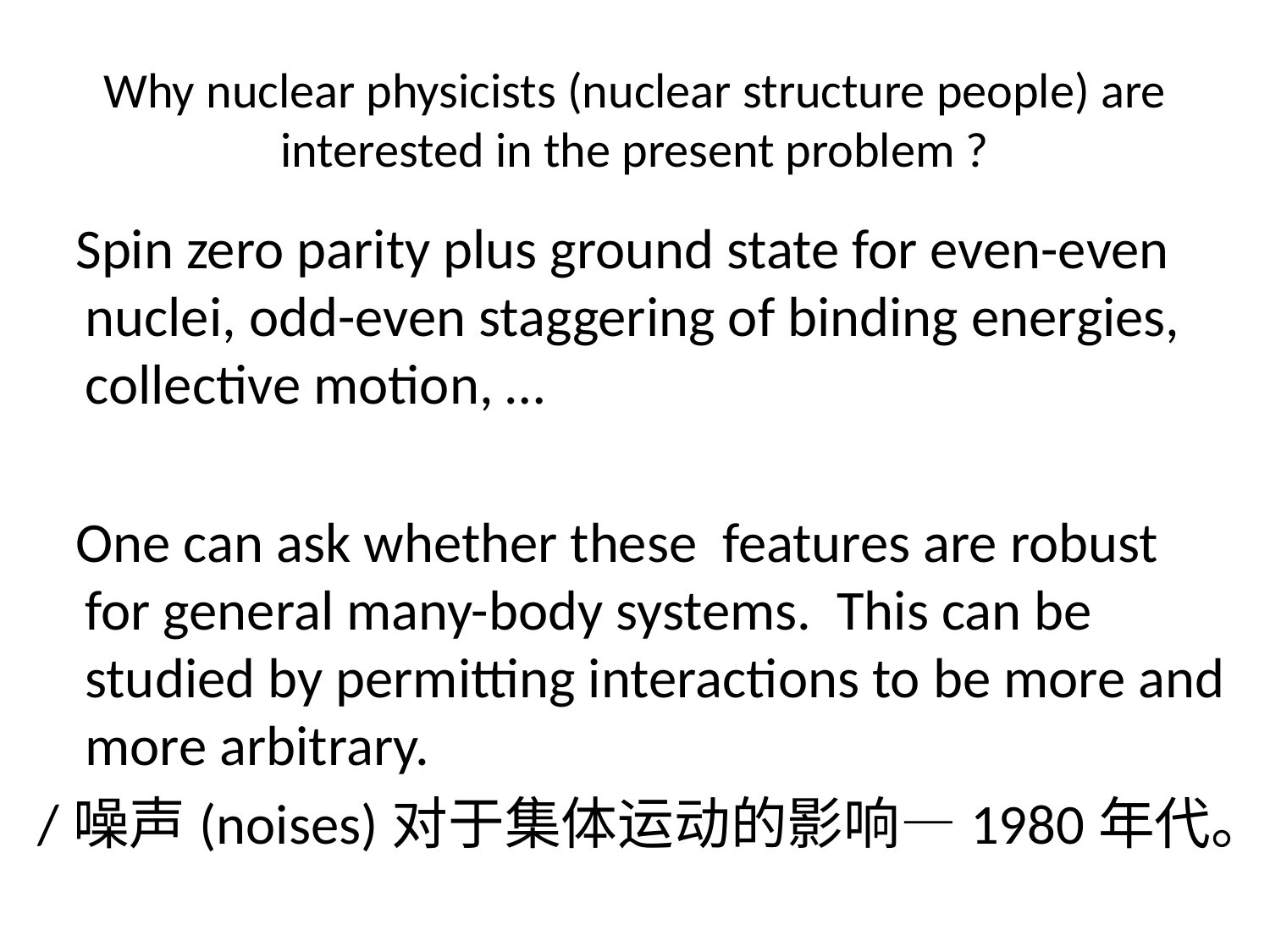

# Why nuclear physicists (nuclear structure people) are interested in the present problem ?
   Spin zero parity plus ground state for even-even nuclei, odd-even staggering of binding energies, collective motion, …

   One can ask whether these  features are robust for general many-body systems.  This can be studied by permitting interactions to be more and more arbitrary.
/噪声(noises)对于集体运动的影响—1980年代。